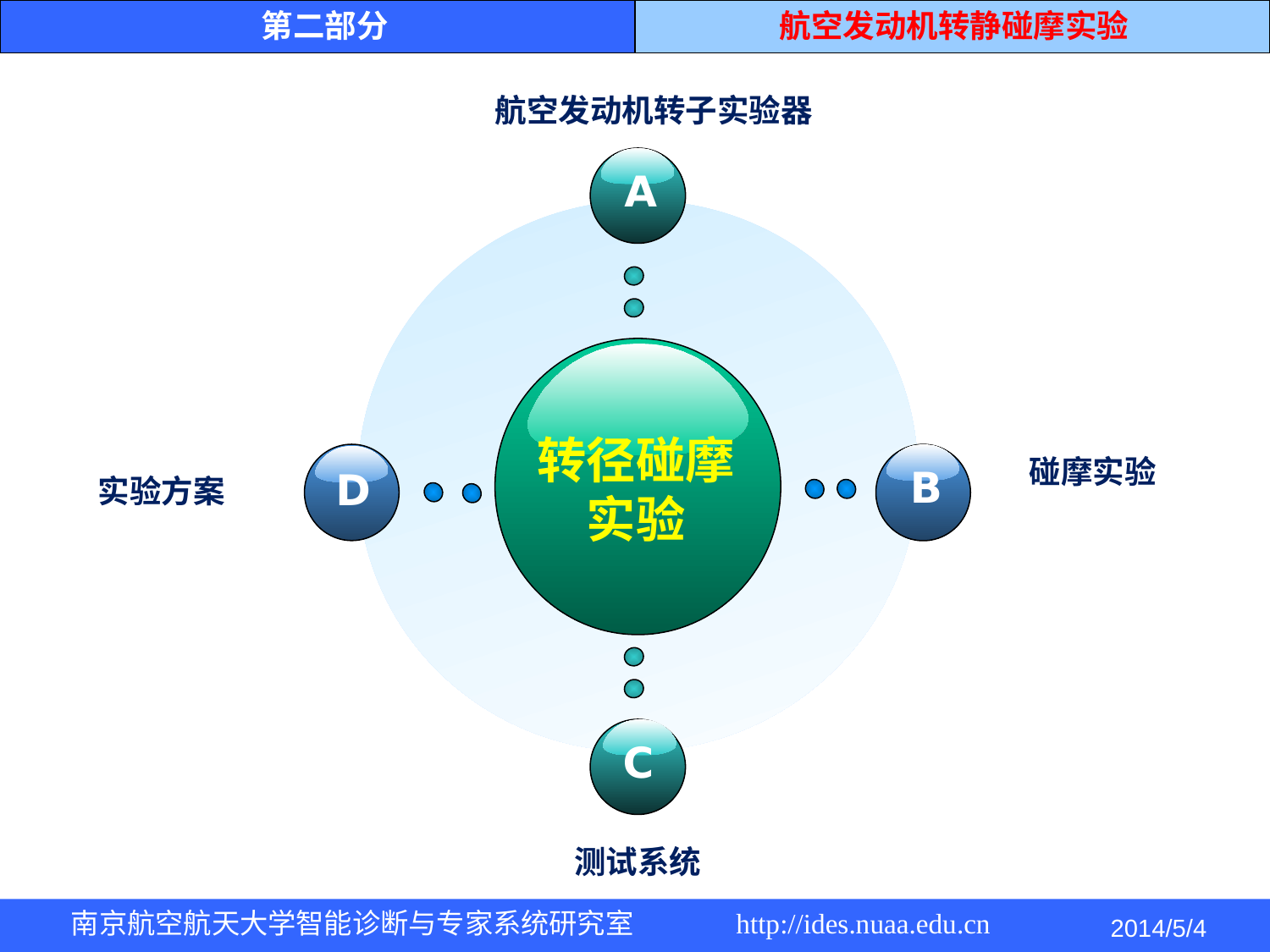

第二部分
航空发动机转静碰摩实验
Add Your Text
航空发动机转子实验器

A

转径碰摩
实验

B

D
碰摩实验
实验方案

C
测试系统
2014/5/4
南京航空航天大学智能诊断与专家系统研究室               http://ides.nuaa.edu.cn